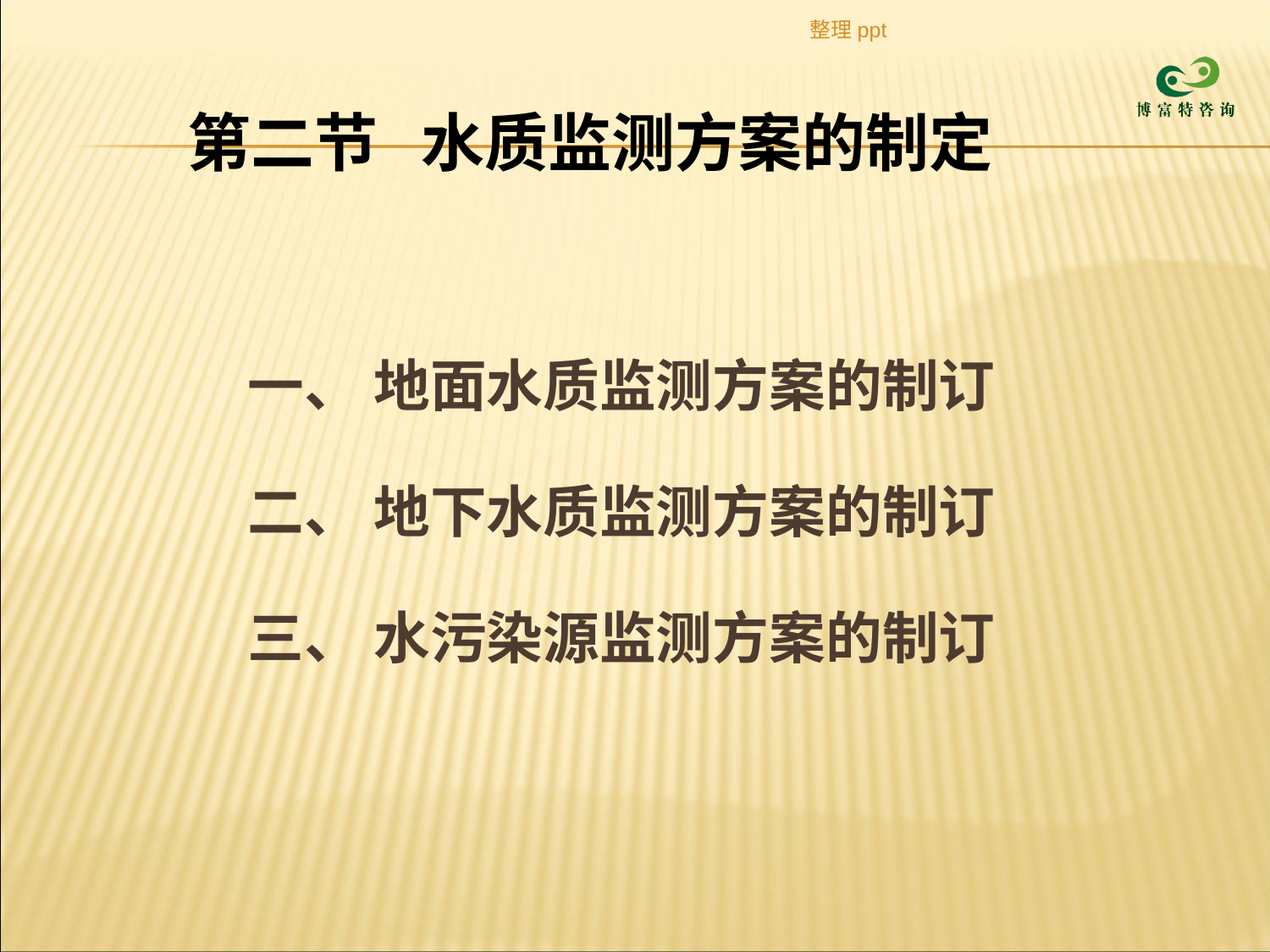

整理ppt
第二节   水质监测方案的制定
一、 地面水质监测方案的制订
二、 地下水质监测方案的制订
三、 水污染源监测方案的制订
13